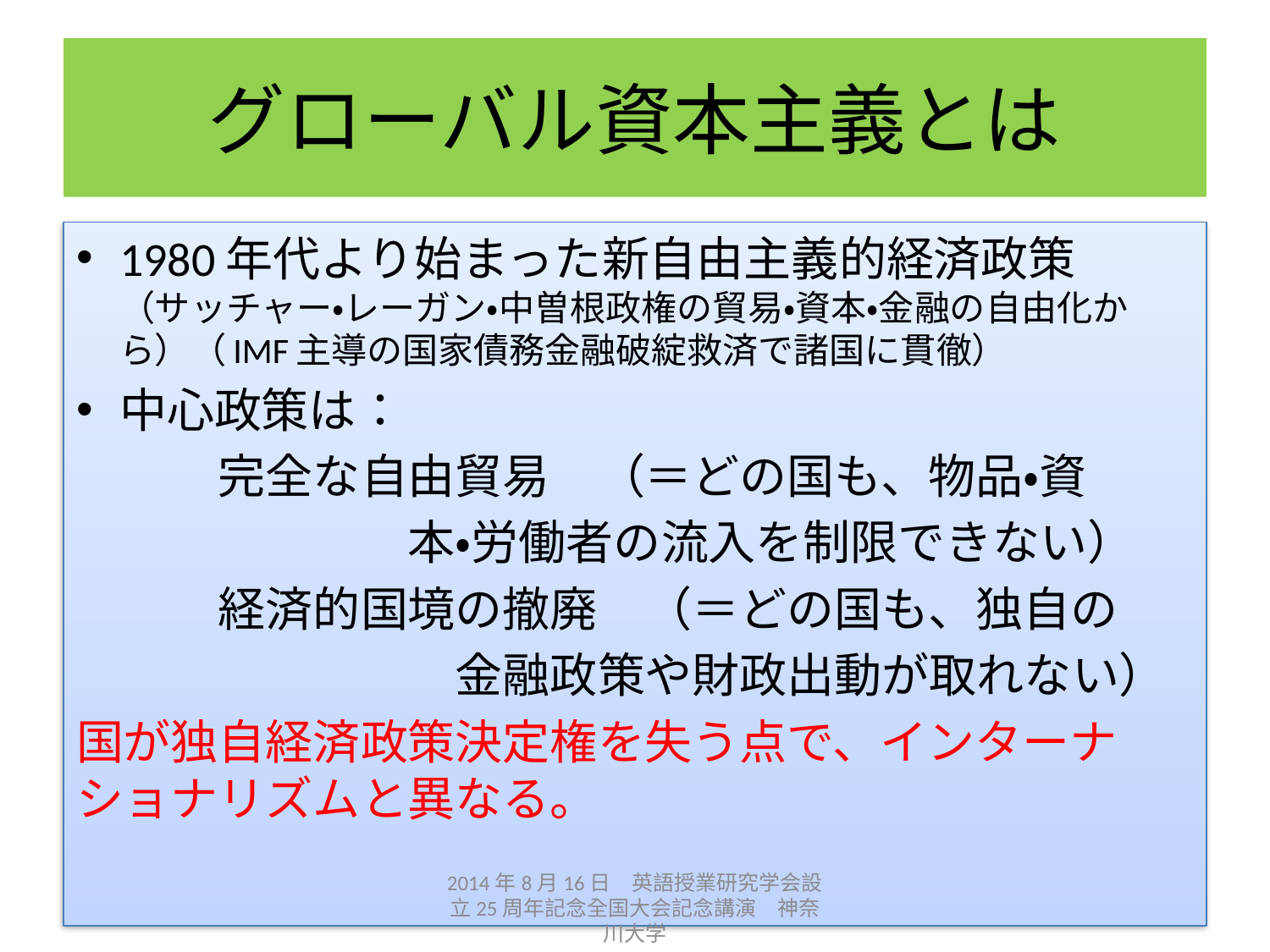

# グローバル資本主義とは
1980年代より始まった新自由主義的経済政策　（サッチャー・レーガン・中曽根政権の貿易・資本・金融の自由化から）（IMF主導の国家債務金融破綻救済で諸国に貫徹）
中心政策は：
　　　完全な自由貿易　（＝どの国も、物品・資
　　　　　　　本・労働者の流入を制限できない）
　　　経済的国境の撤廃　（＝どの国も、独自の
　　　　　　　　金融政策や財政出動が取れない）
国が独自経済政策決定権を失う点で、インターナショナリズムと異なる。
2014年8月16日　英語授業研究学会設立25周年記念全国大会記念講演　神奈川大学